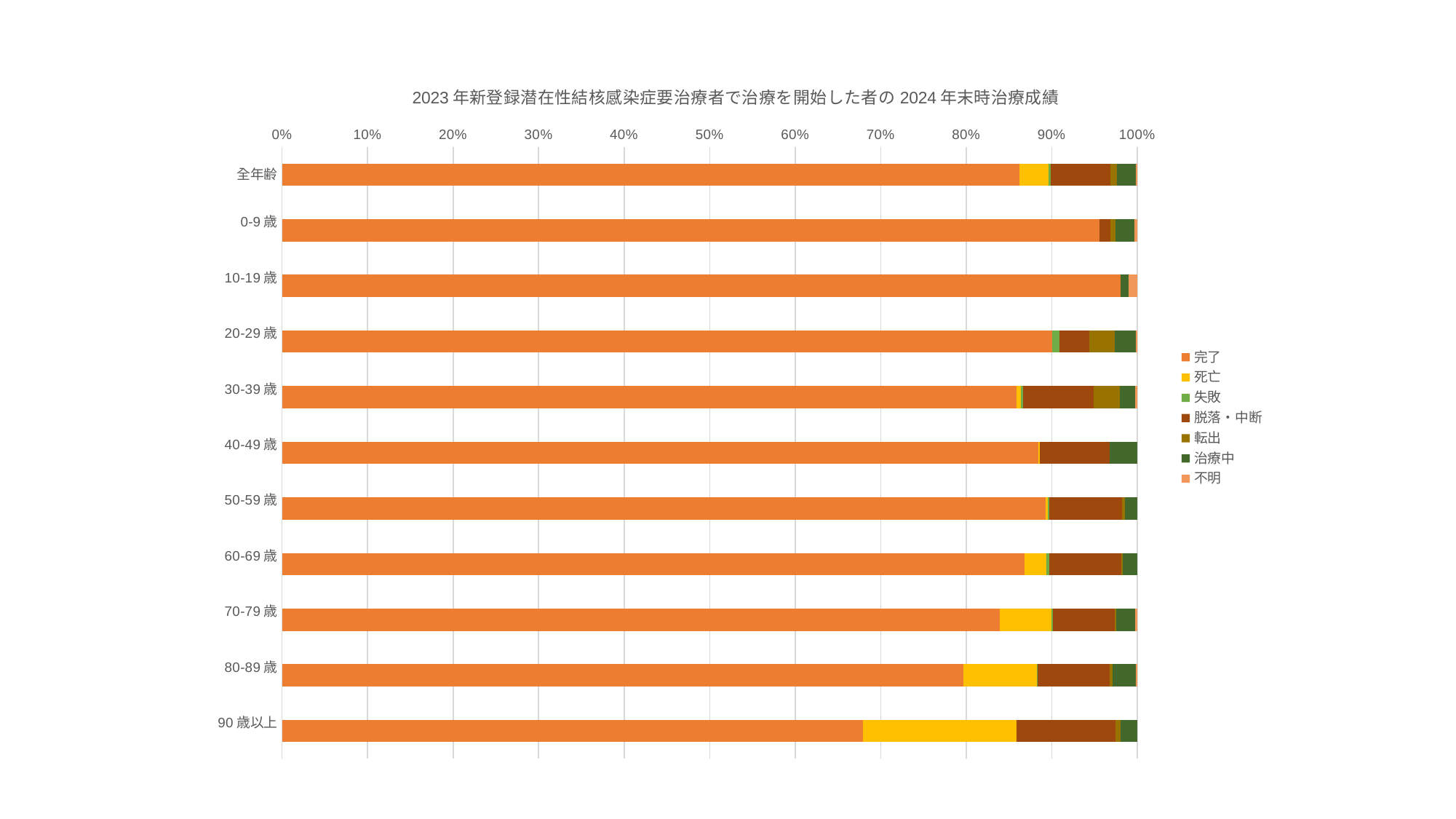

### Chart: 2023年新登録潜在性結核感染症要治療者で治療を開始した者の2024年末時治療成績

| Category | 完了 | 死亡 | 失敗 | 脱落・中断 | 転出 | 治療中 | 不明 |
|---|---|---|---|---|---|---|---|
| 全年齢 | 86.2590799031477 | 3.3494753833736888 | 0.24213075060532688 | 7.001614205004035 | 0.8071025020177561 | 2.199354317998386 | 0.14124293785310735 |
| 0-9歳
 | 95.55555555555556 | 0.0 | 0.0 | 1.2698412698412698 | 0.6349206349206349 | 2.2222222222222223 | 0.31746031746031744 |
| 10-19歳
 | 98.05825242718447 | 0.0 | 0.0 | 0.0 | 0.0 | 0.9708737864077669 | 0.9708737864077669 |
| 20-29歳
 | 90.09287925696594 | 0.0 | 0.7739938080495357 | 3.560371517027864 | 2.941176470588235 | 2.476780185758514 | 0.15479876160990713 |
| 30-39歳
 | 85.8974358974359 | 0.5128205128205128 | 0.2564102564102564 | 8.205128205128204 | 3.076923076923077 | 1.7948717948717947 | 0.2564102564102564 |
| 40-49歳
 | 88.39907192575406 | 0.23201856148491878 | 0.0 | 8.120649651972158 | 0.0 | 3.248259860788863 | 0.0 |
| 50-59歳
 | 89.26282051282051 | 0.3205128205128205 | 0.16025641025641024 | 8.493589743589745 | 0.3205128205128205 | 1.4423076923076923 | 0.0 |
| 60-69歳
 | 86.85446009389672 | 2.503912363067293 | 0.3129890453834116 | 8.450704225352112 | 0.1564945226917058 | 1.7214397496087637 | 0.0 |
| 70-79歳
 | 83.90446521287642 | 6.022845275181724 | 0.20768431983385255 | 7.268951194184839 | 0.10384215991692627 | 2.284527518172378 | 0.20768431983385255 |
| 80-89歳
 | 79.68069666182875 | 8.563134978229318 | 0.14513788098693758 | 8.417997097242381 | 0.29027576197387517 | 2.7576197387518144 | 0.14513788098693758 |
| 90歳以上
 | 67.94871794871796 | 17.94871794871795 | 0.0 | 11.538461538461538 | 0.641025641025641 | 1.9230769230769231 | 0.0 |